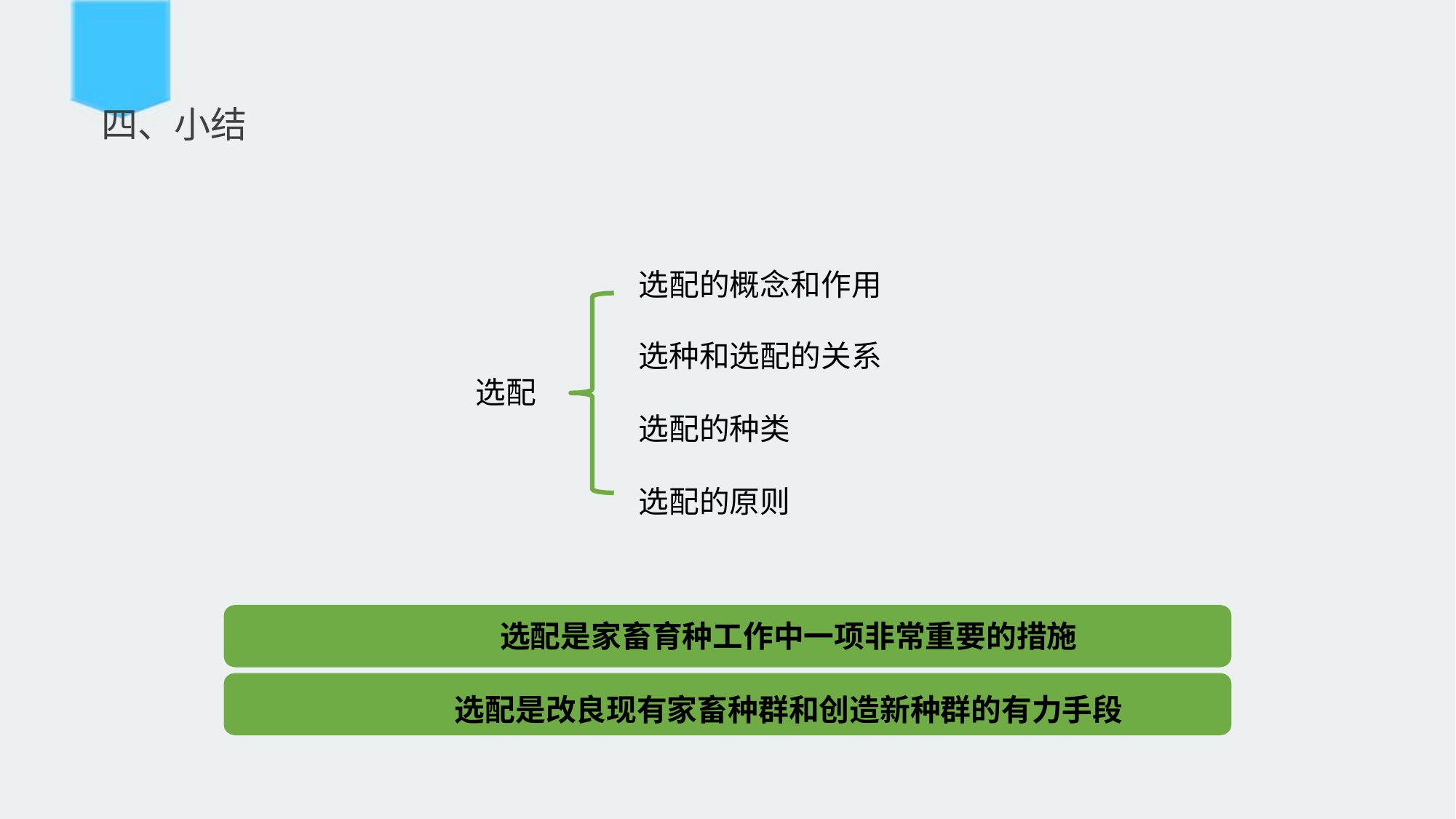

# 四、小结

选配的概念和作用
选种和选配的关系
选配
选配的种类

选配的原则

选配是家畜育种工作中一项非常重要的措施

选配是改良现有家畜种群和创造新种群的有力手段